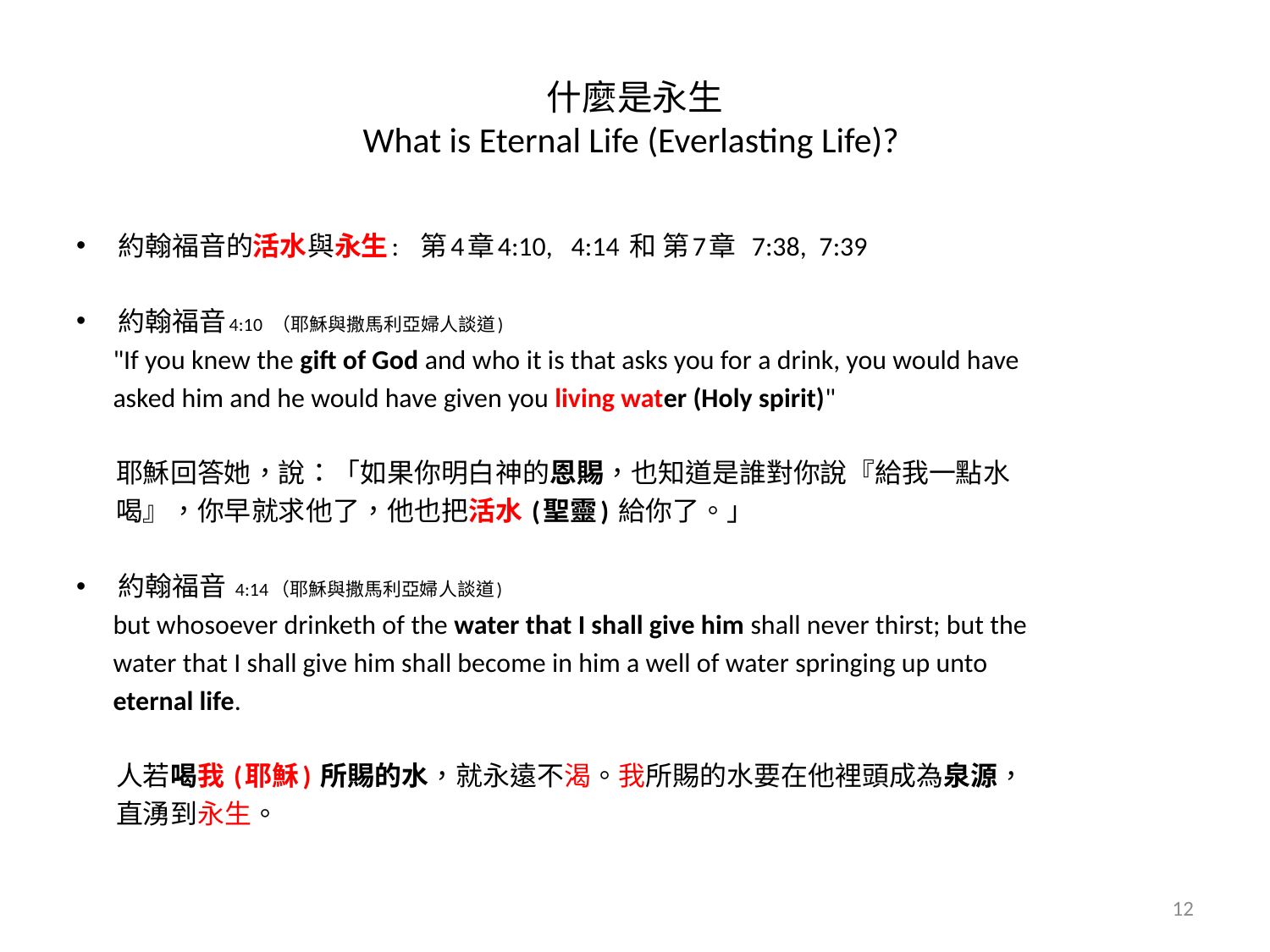

# 什麼是永生 What is Eternal Life (Everlasting Life)?
約翰福音的活水與永生:   第4章4:10,   4:14 和 第7章  7:38,  7:39

約翰福音4:10 （耶穌與撒馬利亞婦人談道)
      "If you knew the gift of God and who it is that asks you for a drink, you would have
      asked him and he would have given you living water (Holy spirit)"

      耶穌回答她，說：「如果你明白神的恩賜，也知道是誰對你說『給我一點水
      喝』，你早就求他了，他也把活水 (聖靈) 給你了。」

約翰福音 4:14（耶穌與撒馬利亞婦人談道)
      but whosoever drinketh of the water that I shall give him shall never thirst; but the
      water that I shall give him shall become in him a well of water springing up unto
      eternal life.

      人若喝我 (耶穌) 所賜的水，就永遠不渴。我所賜的水要在他裡頭成為泉源，
      直湧到永生。

12